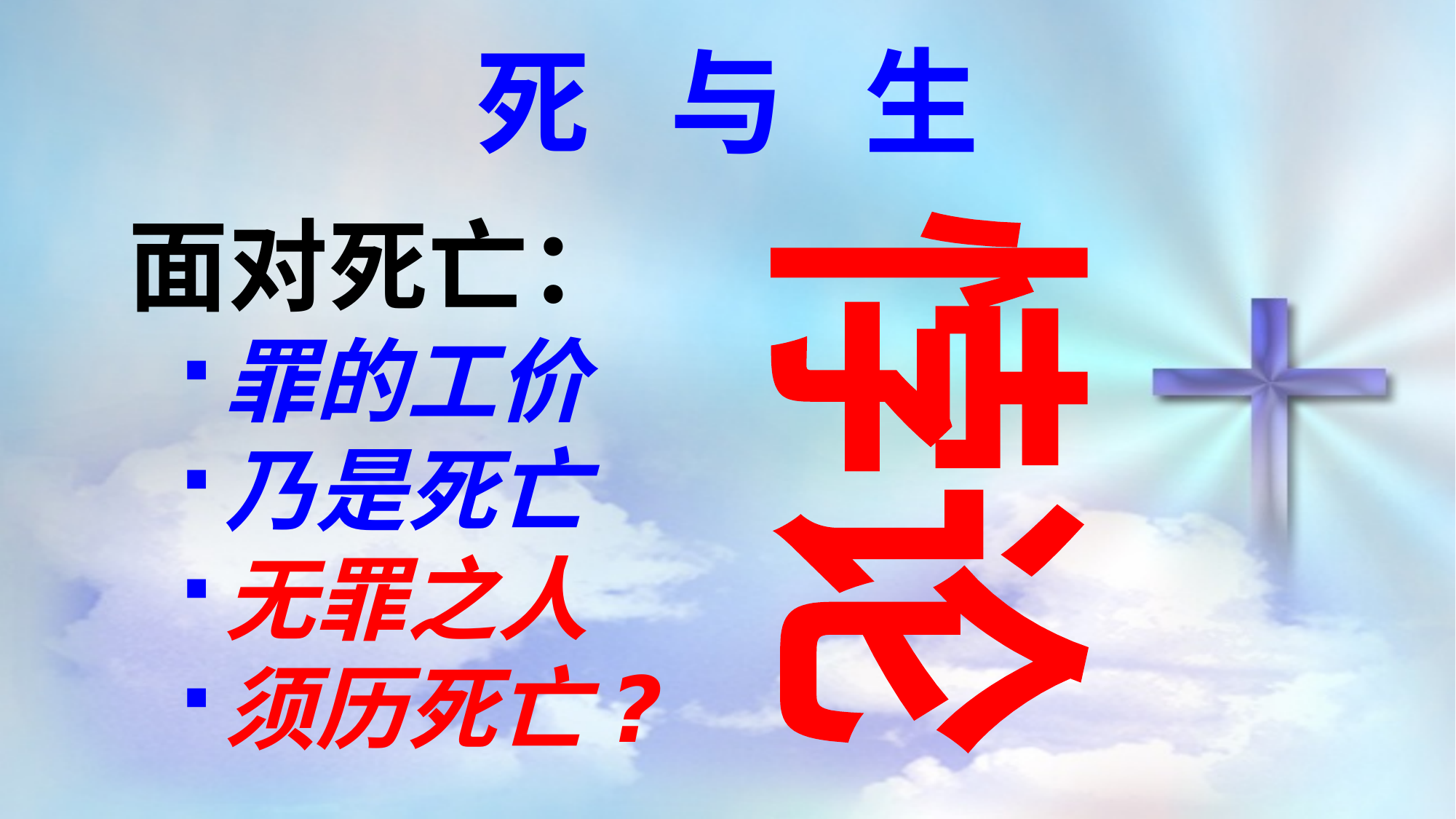

死  与  生
面对死亡：
罪的工价
乃是死亡
无罪之人
须历死亡?
悖论